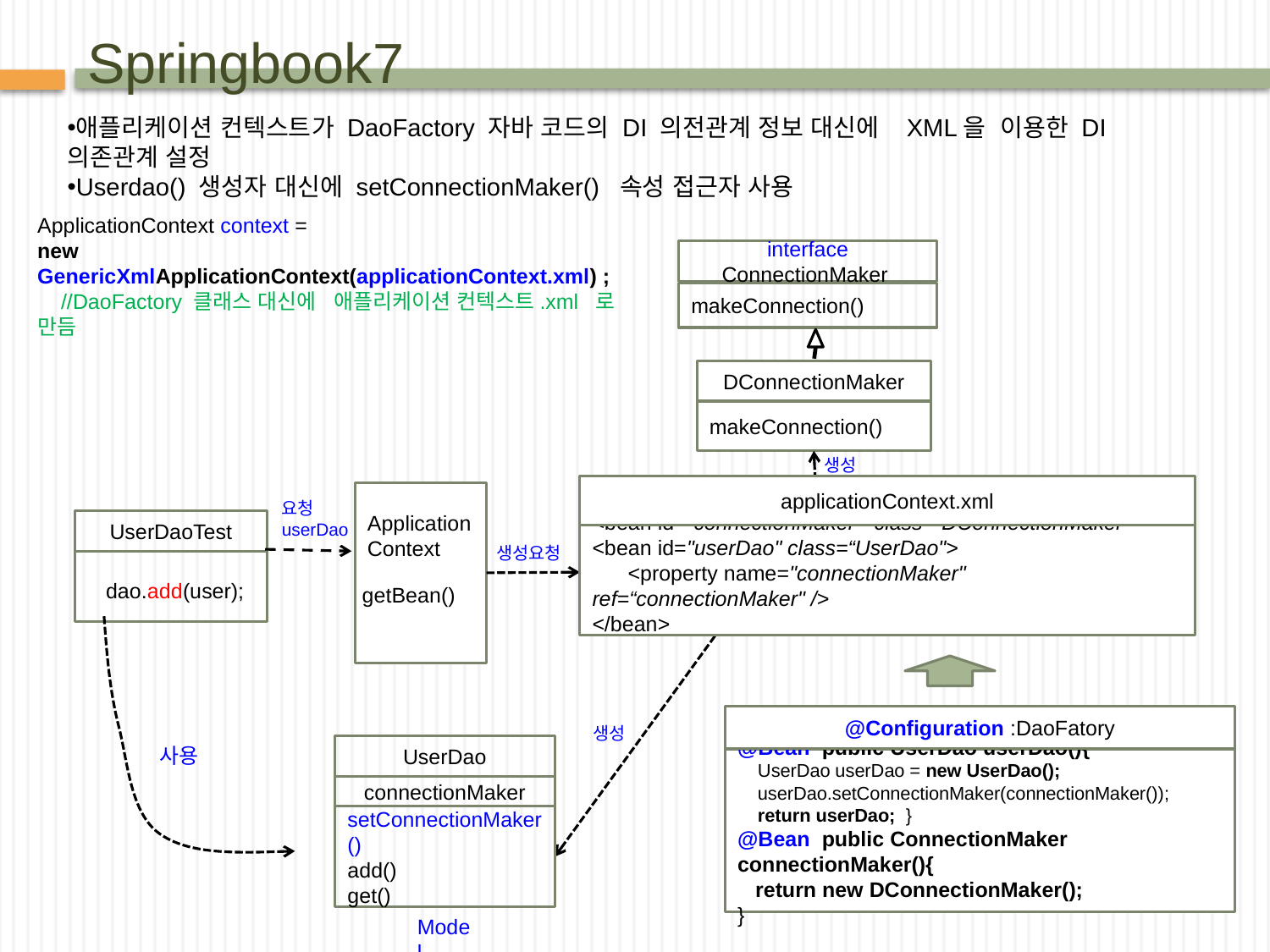

# Springbook7
애플리케이션 컨텍스트가 DaoFactory 자바 코드의 DI 의전관계 정보 대신에   XML을  이용한 DI 의존관계 설정
Userdao() 생성자 대신에 setConnectionMaker()  속성 접근자 사용

ApplicationContext context =
new  GenericXmlApplicationContext(applicationContext.xml) ;
    //DaoFactory 클래스 대신에   애플리케이션 컨텍스트.xml  로 만듬
interface ConnectionMaker
makeConnection()

DConnectionMaker
makeConnection()
생성
사용
applicationContext.xml
<bean id=“connectionMaker"  class=“DConnectionMaker"
<bean id="userDao" class=“UserDao">
      <property name="connectionMaker" ref=“connectionMaker" />
</bean>
    ApplicationContext

요청
userDao
등록
UserDaoTest

생성요청
생성요청
dao.add(user);
getBean()
생성

@Configuration :DaoFatory
@Bean
@Bean  public UserDao userDao(){
    UserDao userDao = new UserDao();
    userDao.setConnectionMaker(connectionMaker());
    return userDao;  }
@Bean  public ConnectionMaker connectionMaker(){
   return new DConnectionMaker();
}

생성
사용
UserDao
connectionMaker
setConnectionMaker()
add()
get()
Model